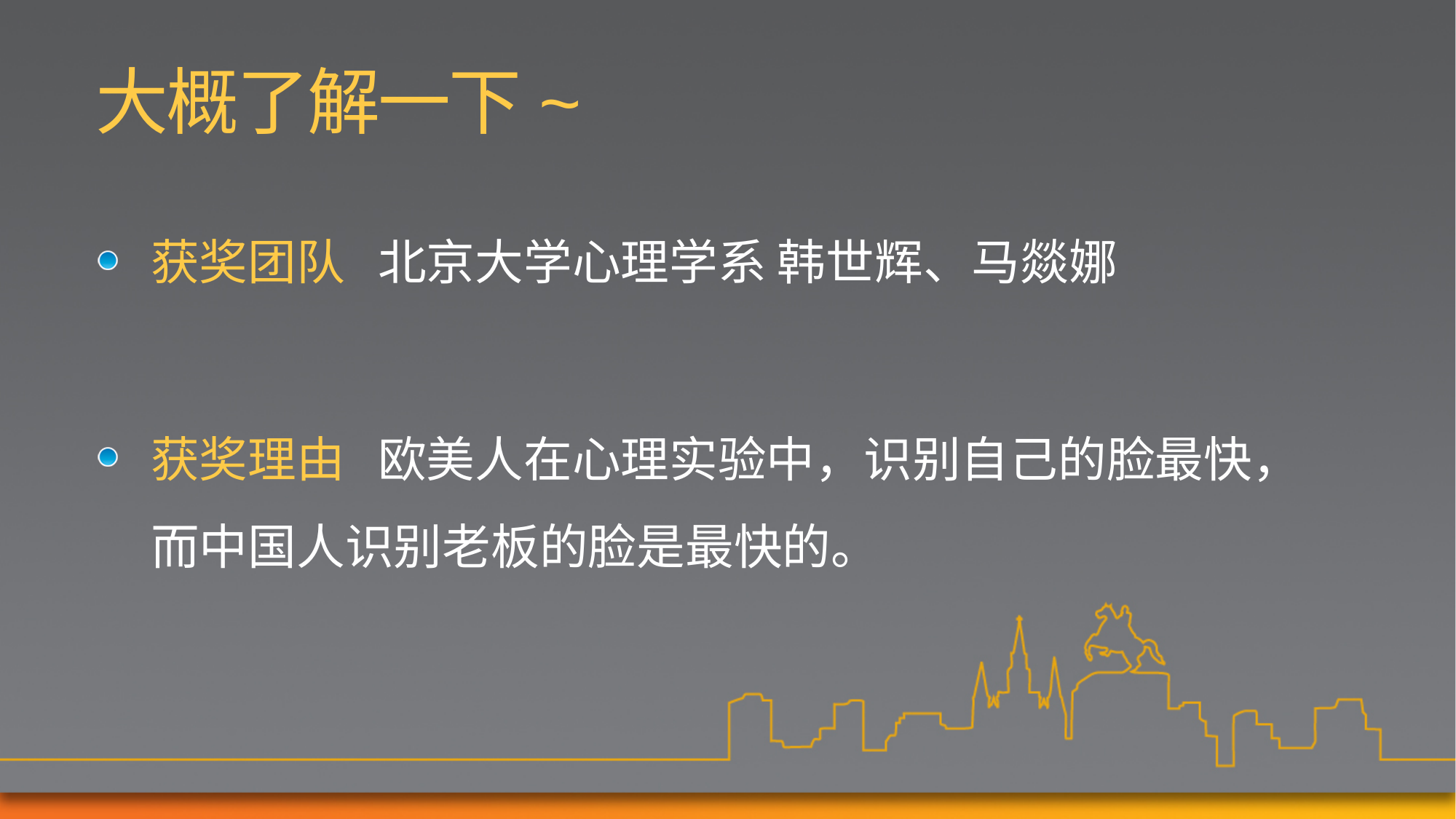

大概了解一下~
获奖团队   北京大学心理学系 韩世辉、马燚娜
获奖理由   欧美人在心理实验中，识别自己的脸最快，而中国人识别老板的脸是最快的。